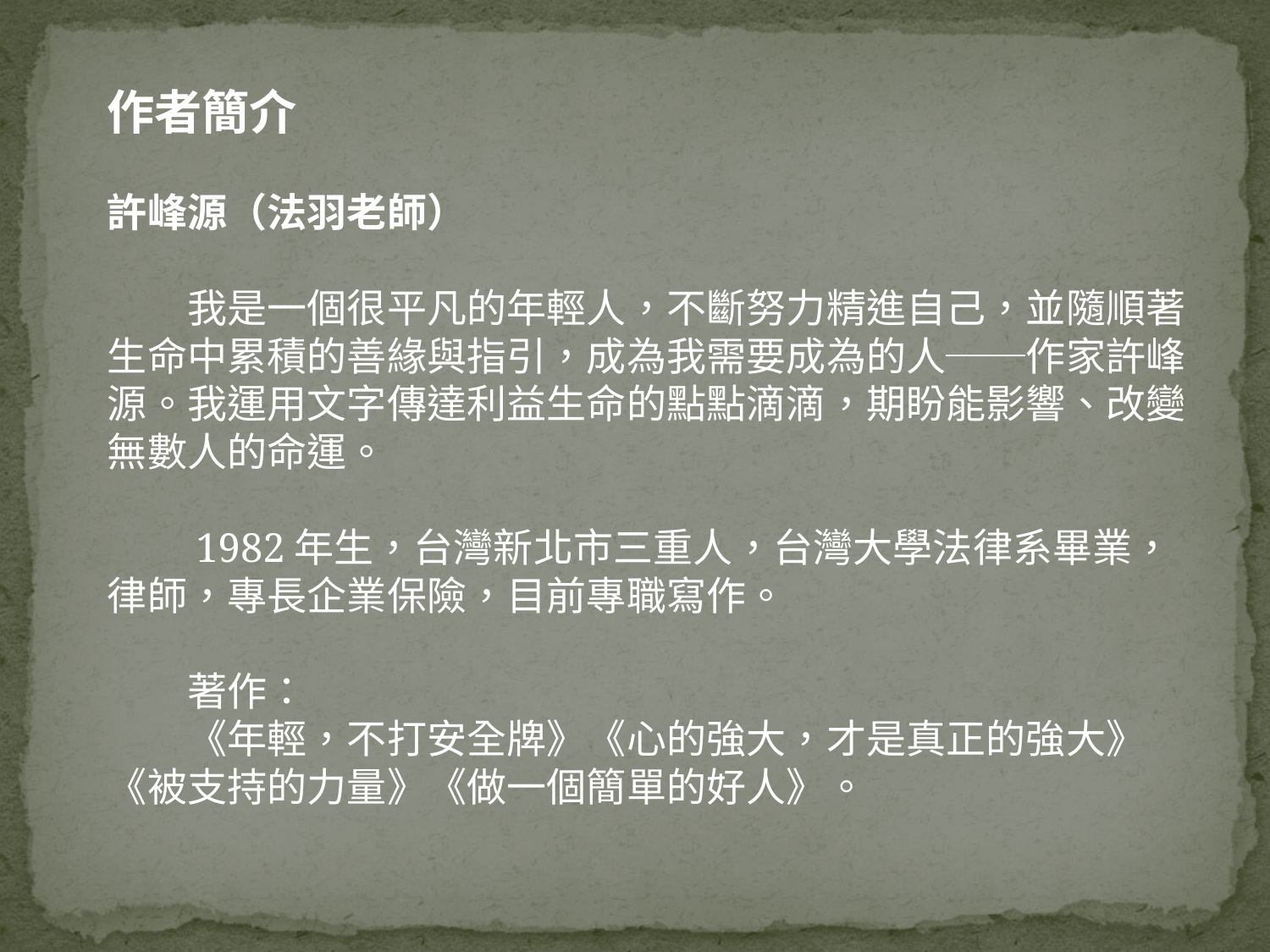

作者簡介
許峰源（法羽老師）
　　我是一個很平凡的年輕人，不斷努力精進自己，並隨順著生命中累積的善緣與指引，成為我需要成為的人──作家許峰源。我運用文字傳達利益生命的點點滴滴，期盼能影響、改變無數人的命運。
　　1982年生，台灣新北市三重人，台灣大學法律系畢業，律師，專長企業保險，目前專職寫作。
　　著作：
　　《年輕，不打安全牌》《心的強大，才是真正的強大》《被支持的力量》《做一個簡單的好人》。